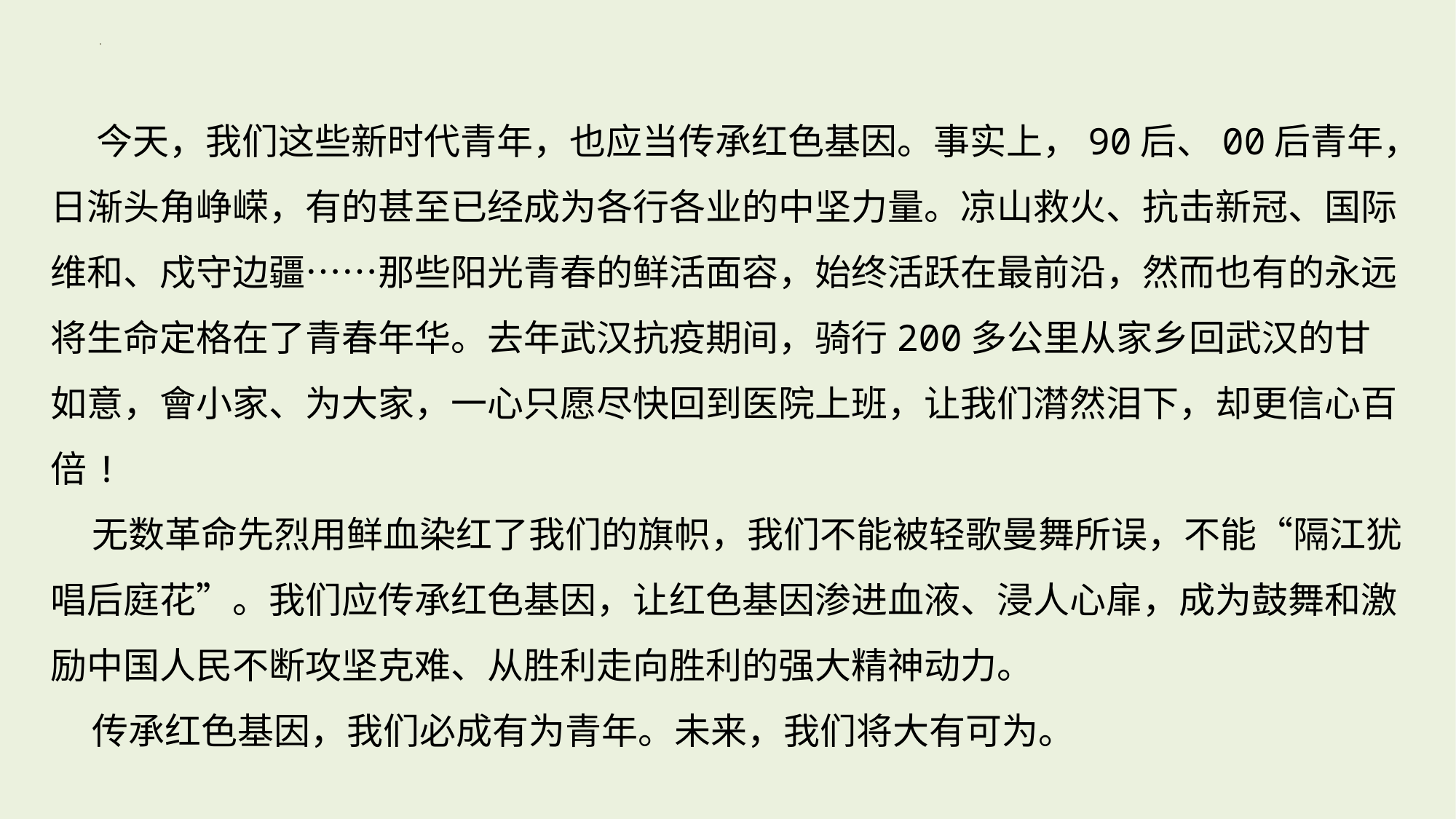

今天，我们这些新时代青年，也应当传承红色基因。事实上，90后、00后青年，日渐头角峥嵘，有的甚至已经成为各行各业的中坚力量。凉山救火、抗击新冠、国际维和、戍守边疆……那些阳光青春的鲜活面容，始终活跃在最前沿，然而也有的永远将生命定格在了青春年华。去年武汉抗疫期间，骑行200多公里从家乡回武汉的甘如意，會小家、为大家，一心只愿尽快回到医院上班，让我们潸然泪下，却更信心百倍!
    无数革命先烈用鲜血染红了我们的旗帜，我们不能被轻歌曼舞所误，不能“隔江犹唱后庭花”。我们应传承红色基因，让红色基因渗进血液、浸人心扉，成为鼓舞和激励中国人民不断攻坚克难、从胜利走向胜利的强大精神动力。
    传承红色基因，我们必成有为青年。未来，我们将大有可为。